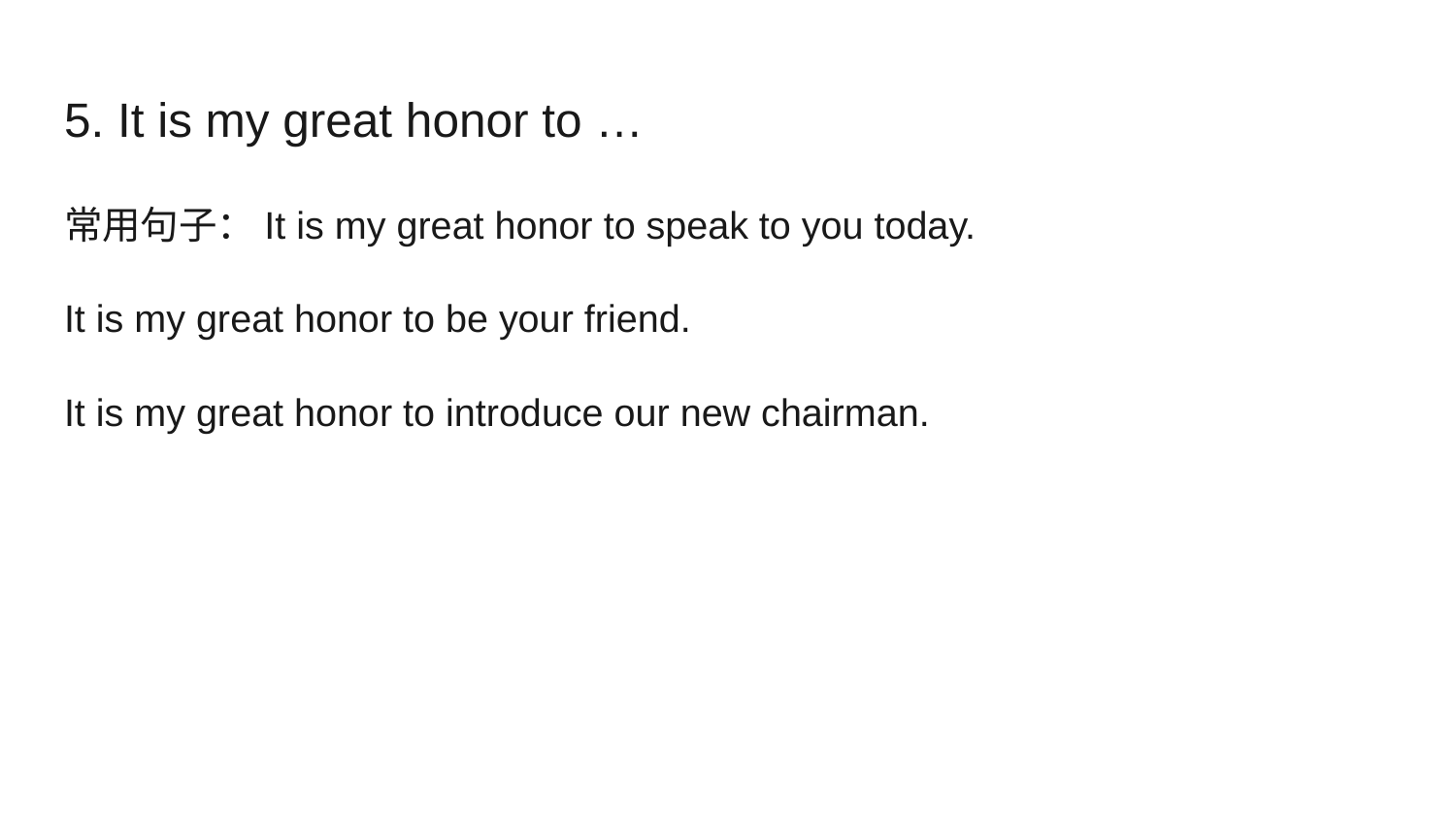

# 5. It is my great honor to …

常用句子：It is my great honor to speak to you today.
It is my great honor to be your friend.
It is my great honor to introduce our new chairman.